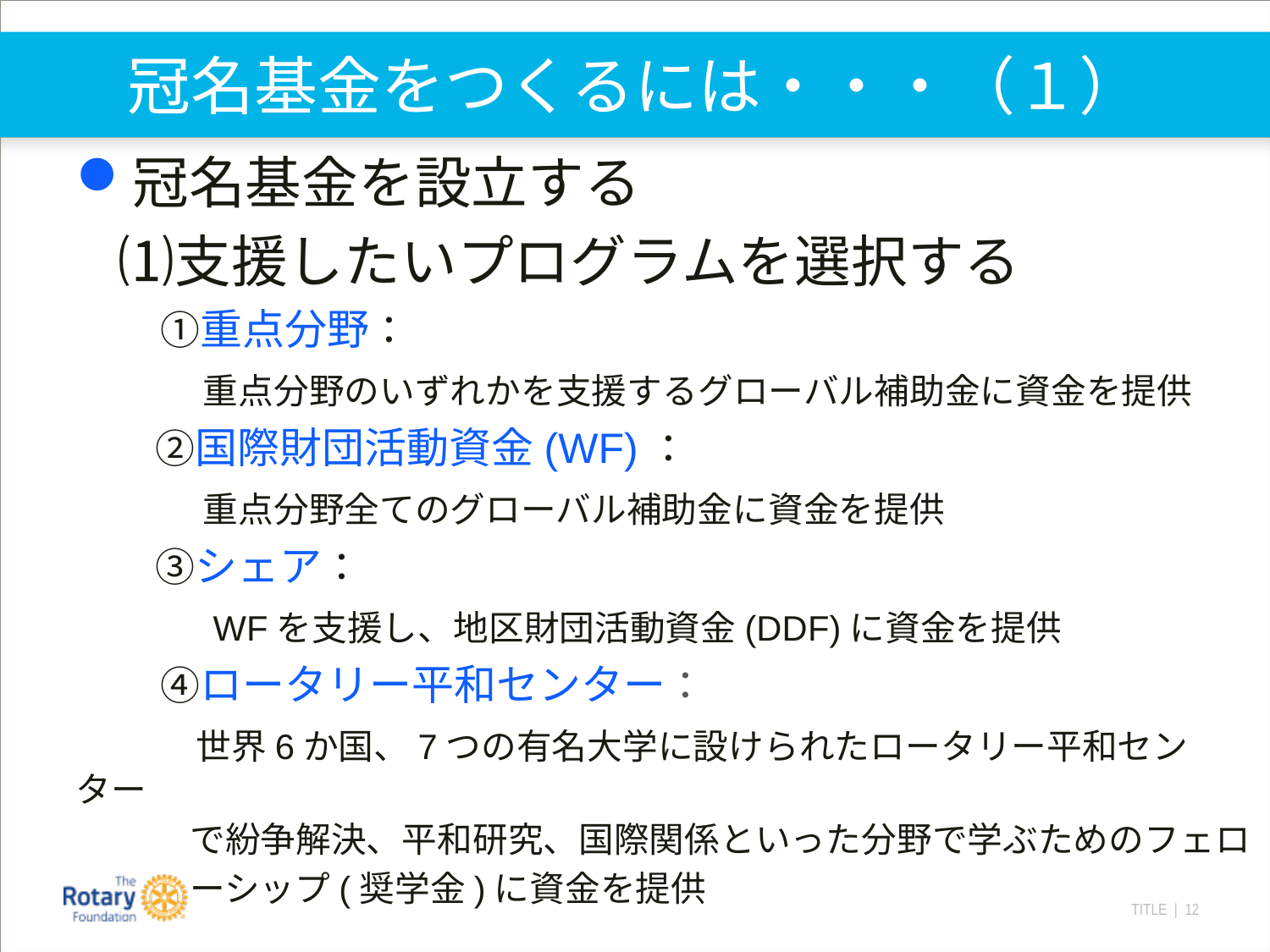

# 冠名基金をつくるには・・・（１）
冠名基金を設立する
　⑴支援したいプログラムを選択する
　　①重点分野：
　　　重点分野のいずれかを支援するグローバル補助金に資金を提供
　　②国際財団活動資金(WF)：
　　　重点分野全てのグローバル補助金に資金を提供
　　③シェア：
　　　WFを支援し、地区財団活動資金(DDF)に資金を提供
　　④ロータリー平和センター：
　　　世界6か国、7つの有名大学に設けられたロータリー平和センター
　　　 で紛争解決、平和研究、国際関係といった分野で学ぶためのフェロ
　　　 ーシップ(奨学金)に資金を提供